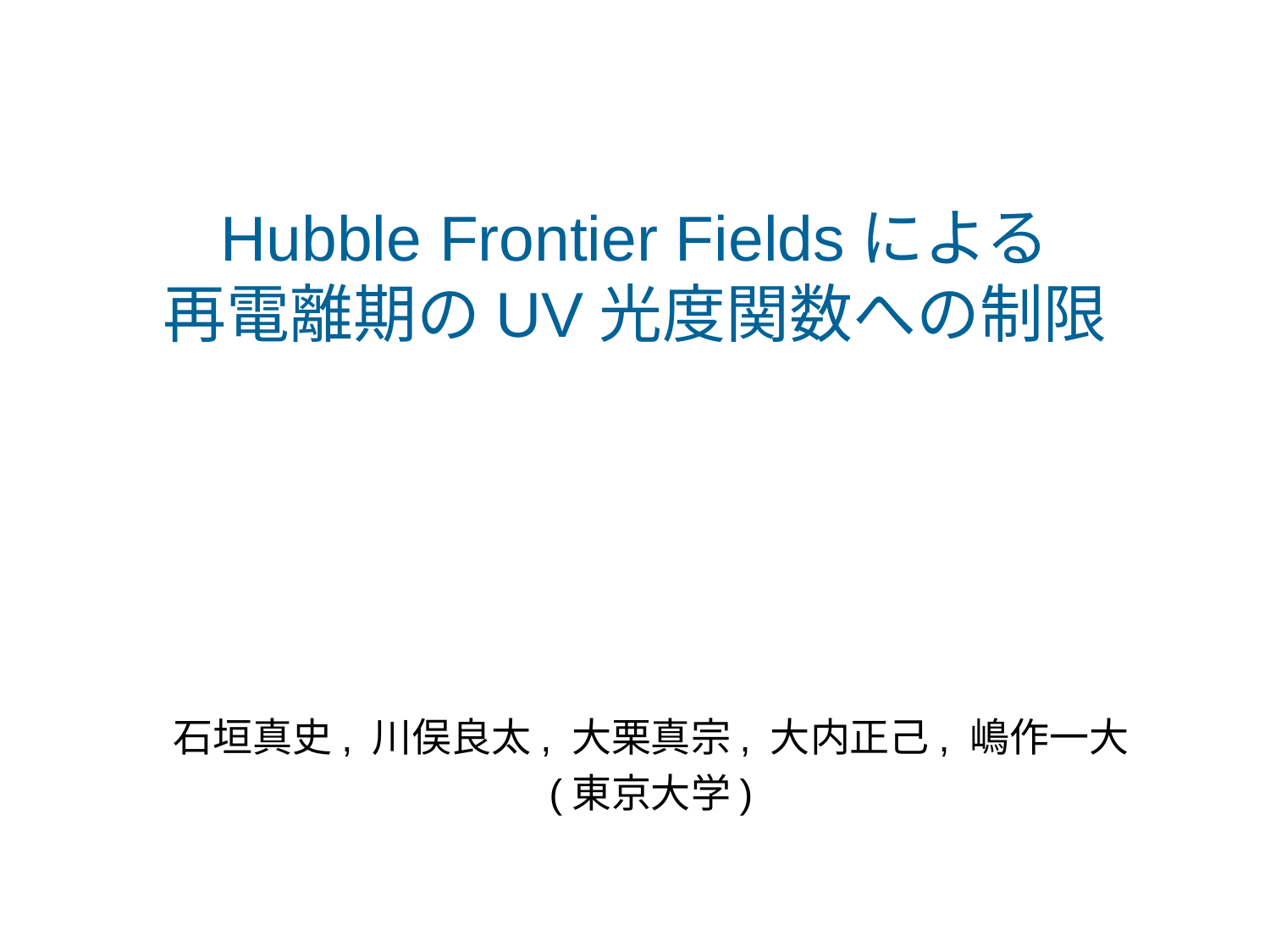

# Hubble Frontier Fieldsによる 再電離期のUV光度関数への制限
石垣真史, 川俣良太, 大栗真宗, 大内正己, 嶋作一大
(東京大学)